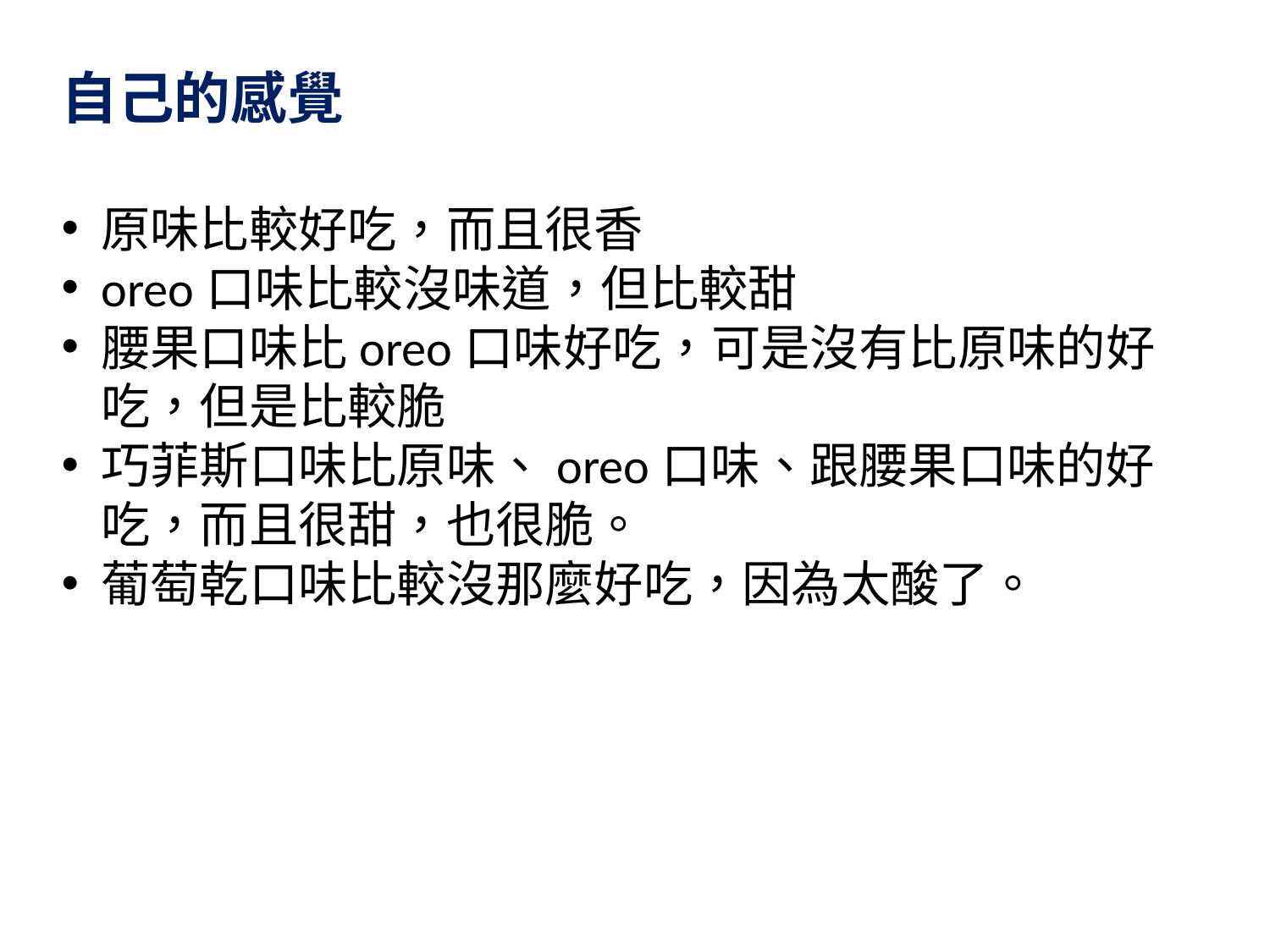

自己的感覺

原味比較好吃，而且很香
oreo口味比較沒味道，但比較甜
腰果口味比oreo口味好吃，可是沒有比原味的好吃，但是比較脆
巧菲斯口味比原味、oreo口味、跟腰果口味的好吃，而且很甜，也很脆。
葡萄乾口味比較沒那麼好吃，因為太酸了。